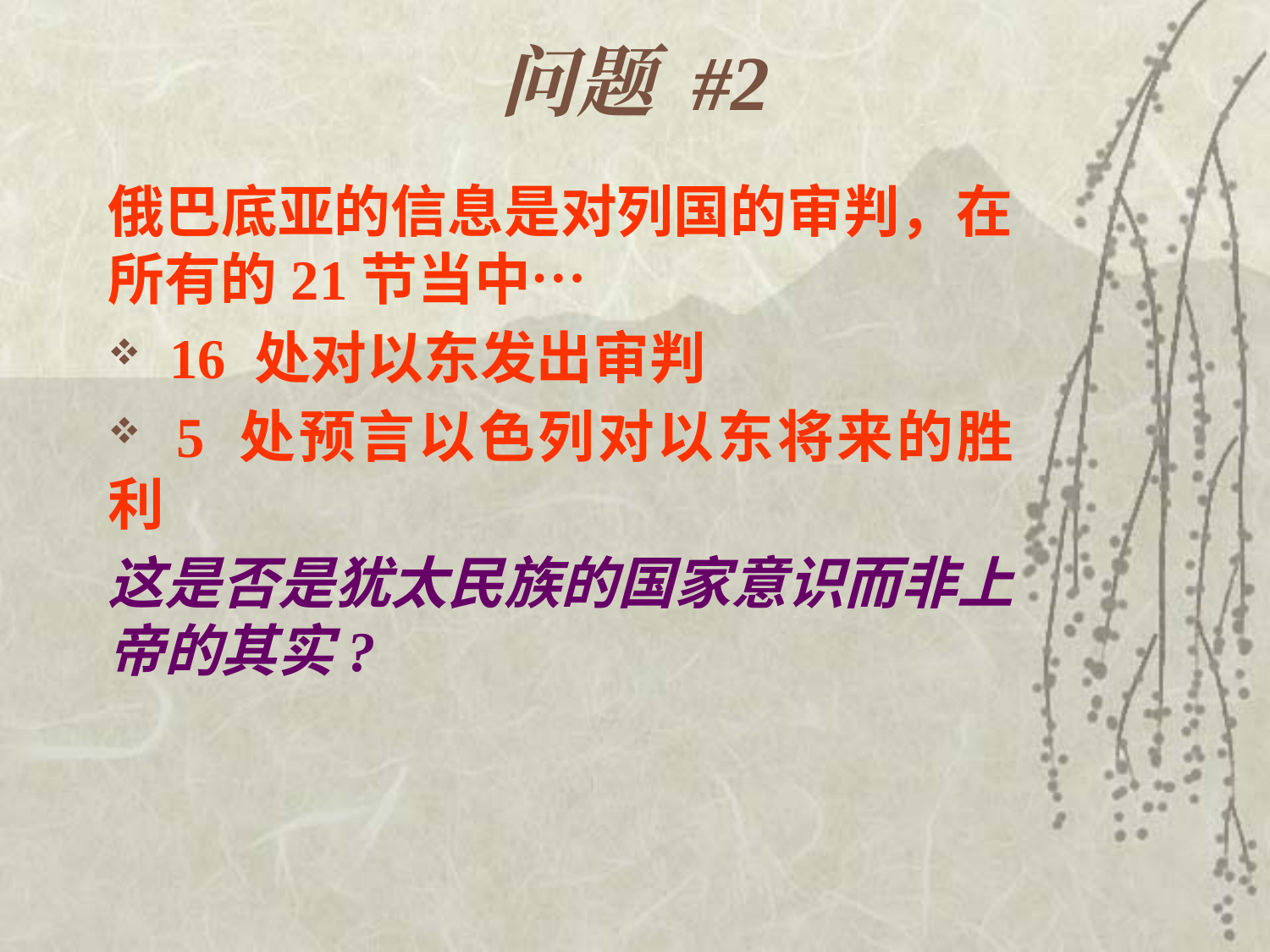

# 问题 #2
俄巴底亚的信息是对列国的审判，在所有的21节当中…
  16 处对以东发出审判
  5 处预言以色列对以东将来的胜利
这是否是犹太民族的国家意识而非上帝的其实?